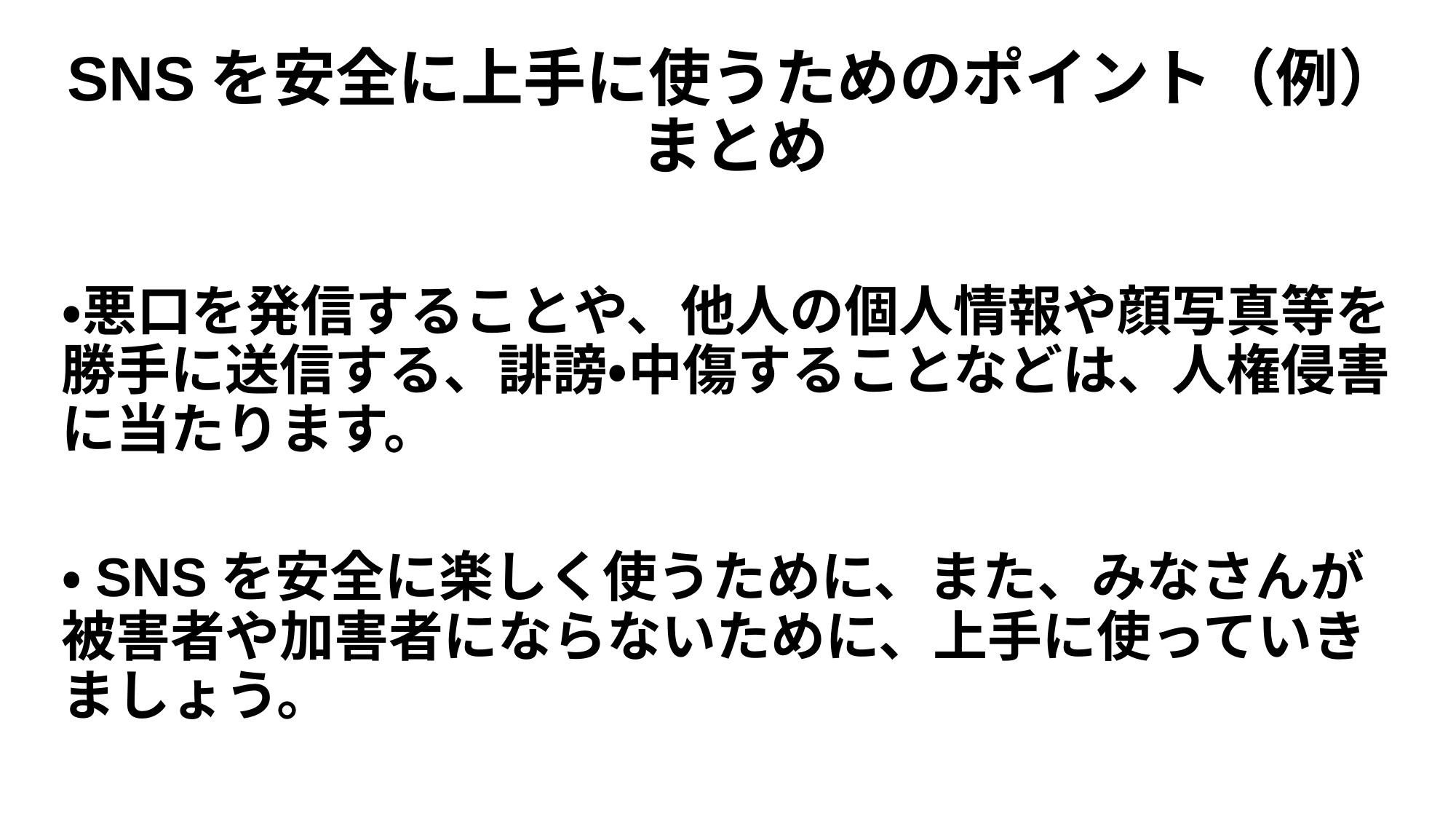

# SNSを安全に上手に使うためのポイント（例） まとめ
・悪口を発信することや、他人の個人情報や顔写真等を勝手に送信する、誹謗・中傷することなどは、人権侵害に当たります。

・SNSを安全に楽しく使うために、また、みなさんが被害者や加害者にならないために、上手に使っていきましょう。